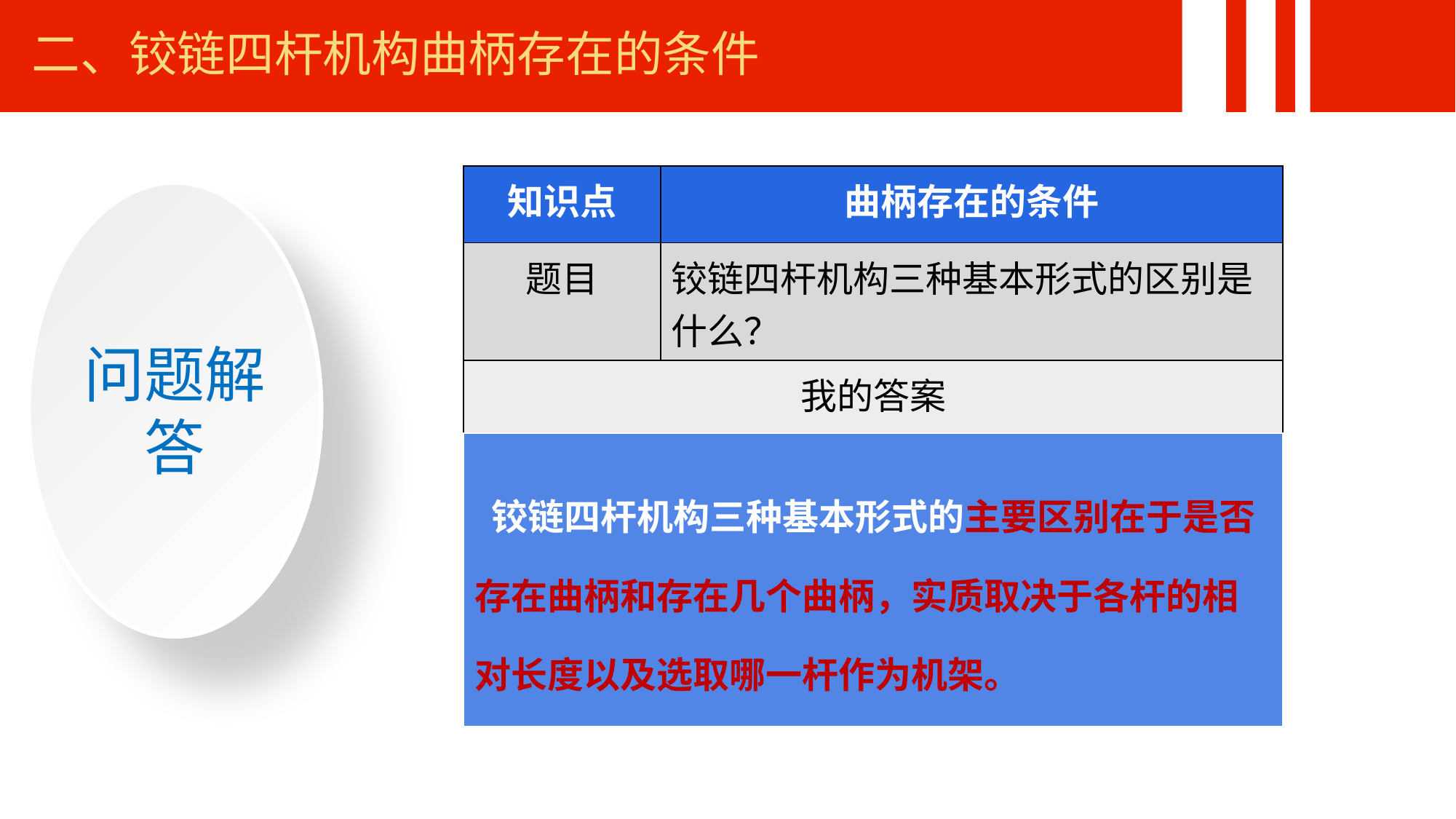

二、铰链四杆机构曲柄存在的条件
| 知识点 | 曲柄存在的条件 |
| --- | --- |
| 题目 | 铰链四杆机构三种基本形式的区别是什么？ |
| 我的答案 |  |
问题解答
| 铰链四杆机构三种基本形式的主要区别在于是否存在曲柄和存在几个曲柄，实质取决于各杆的相对长度以及选取哪一杆作为机架。 |
| --- |